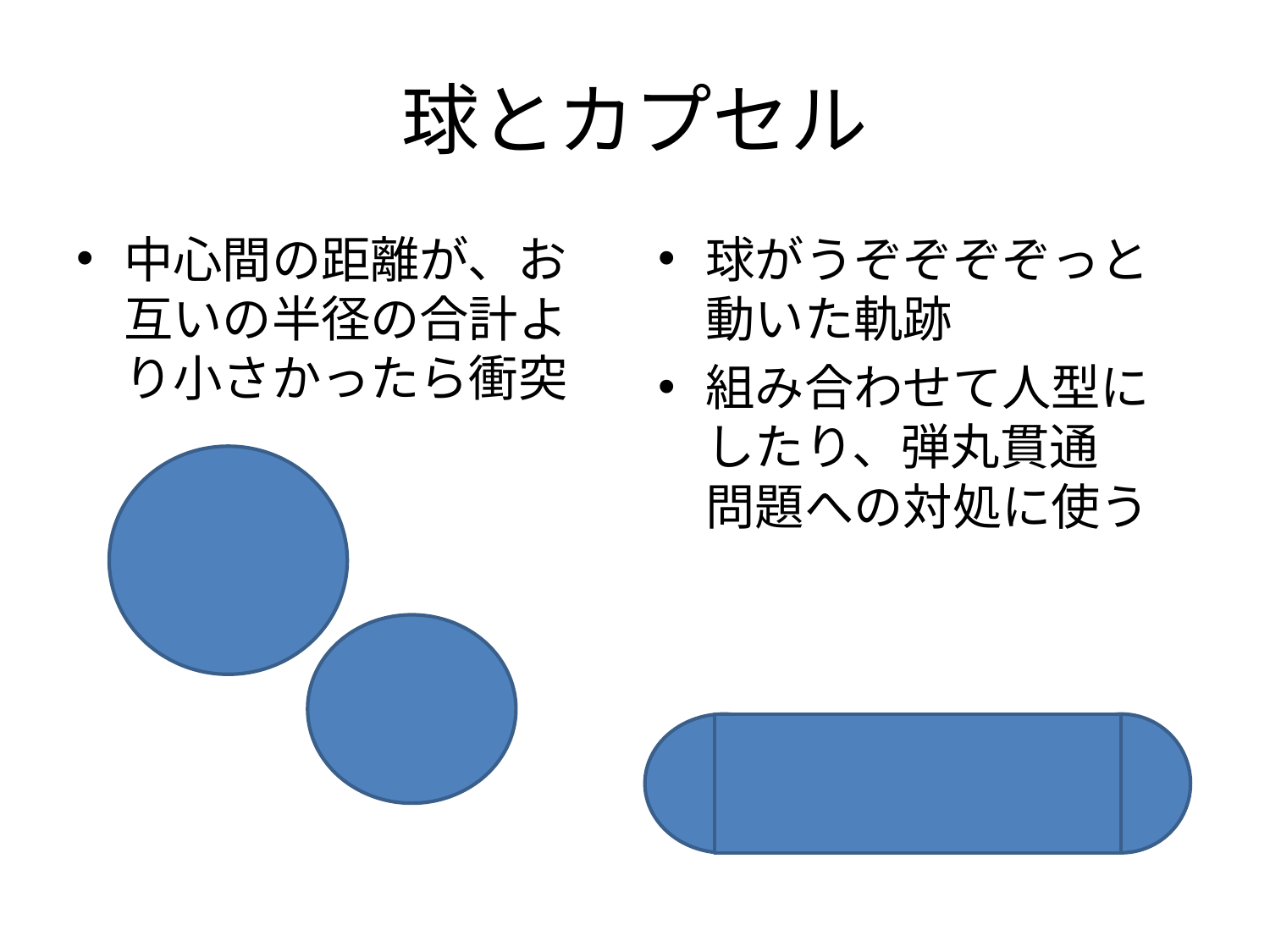

# 球とカプセル
中心間の距離が、お互いの半径の合計より小さかったら衝突
球がうぞぞぞぞっと動いた軌跡
組み合わせて人型にしたり、弾丸貫通
問題への対処に使う